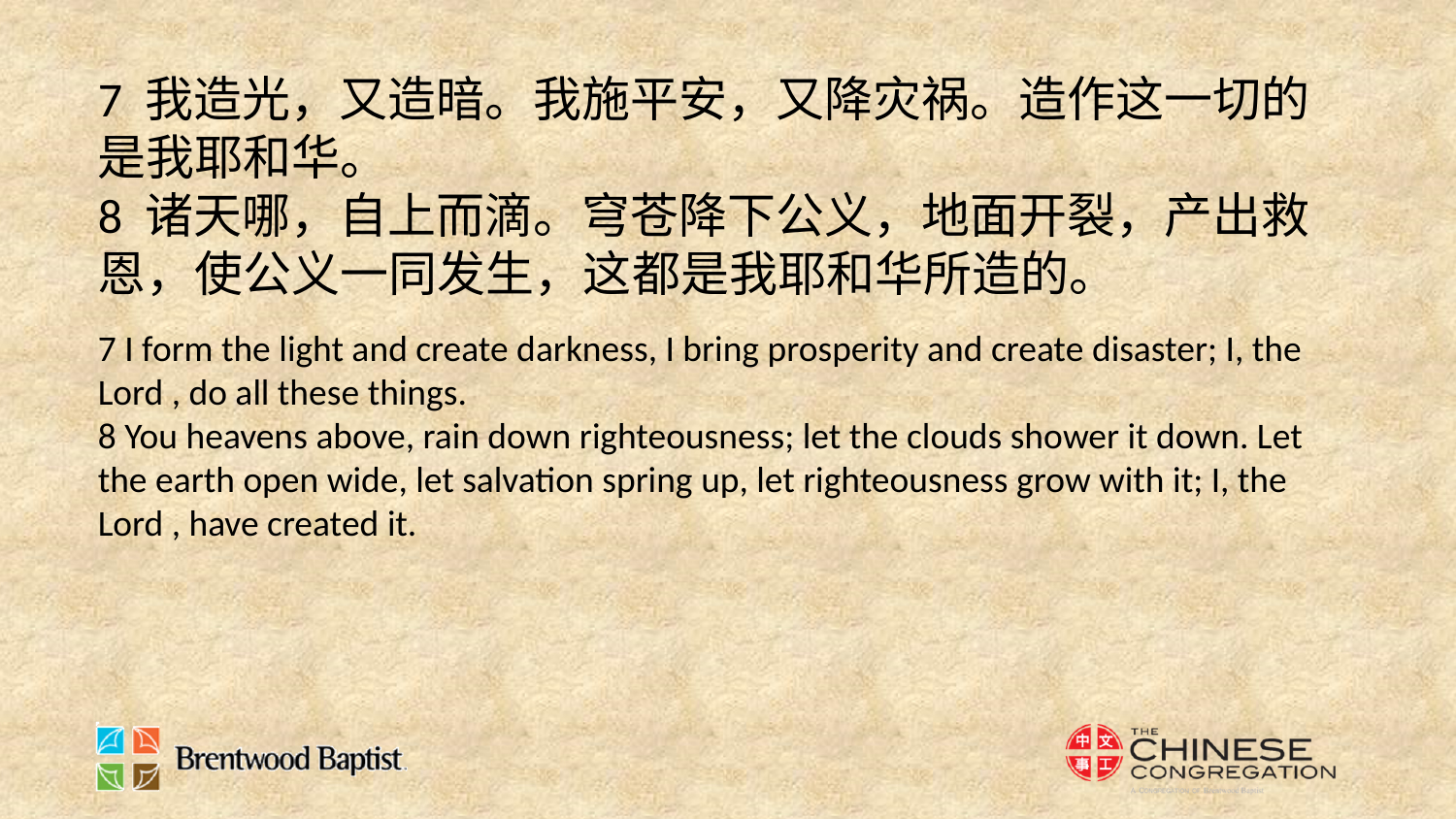

7 我造光，又造暗。我施平安，又降灾祸。造作这一切的是我耶和华。
8 诸天哪，自上而滴。穹苍降下公义，地面开裂，产出救恩，使公义一同发生，这都是我耶和华所造的。

7 I form the light and create darkness, I bring prosperity and create disaster; I, the Lord , do all these things.
8 You heavens above, rain down righteousness; let the clouds shower it down. Let the earth open wide, let salvation spring up, let righteousness grow with it; I, the Lord , have created it.